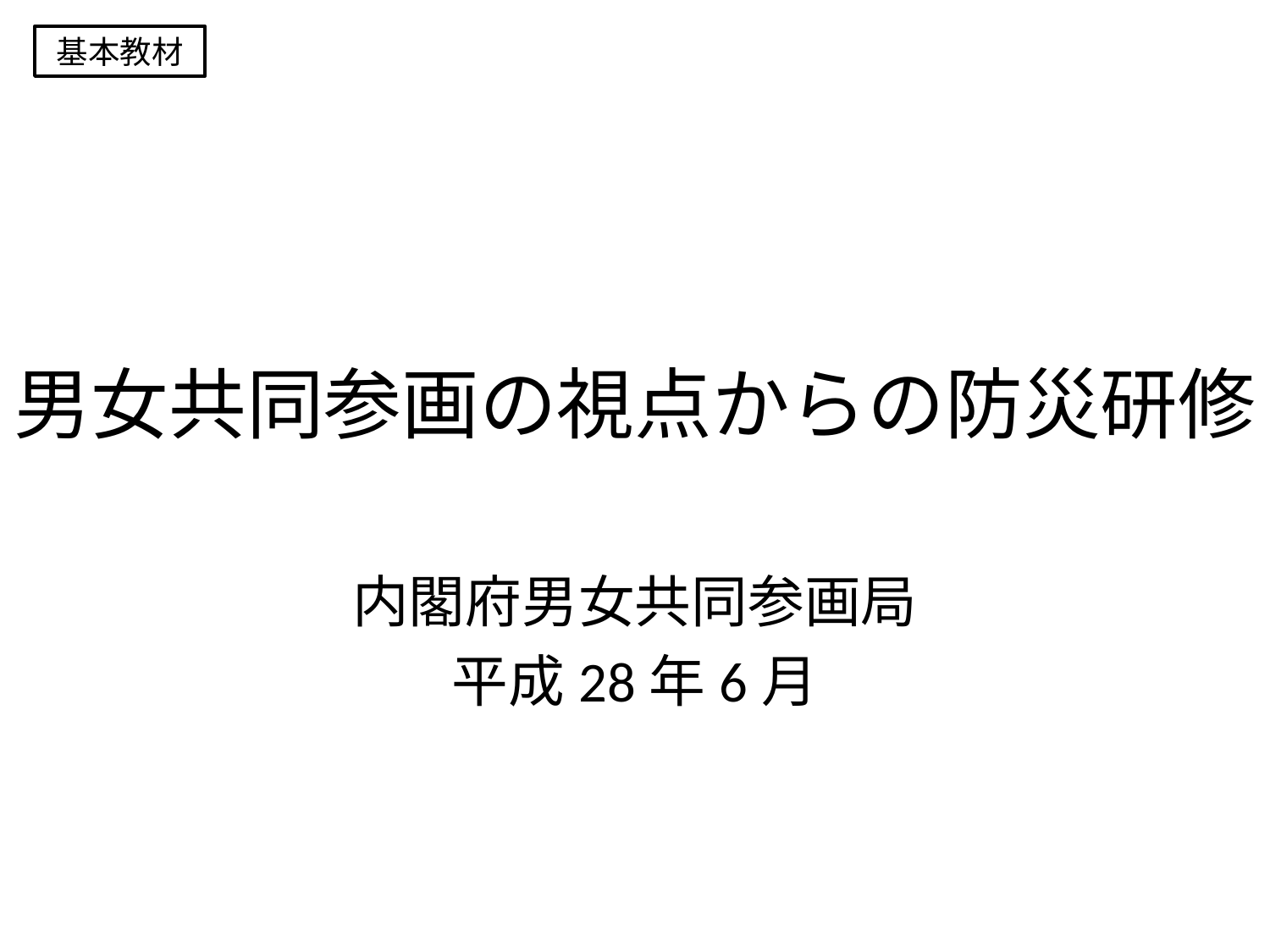

基本教材
# 男女共同参画の視点からの防災研修
内閣府男女共同参画局
平成28年6月